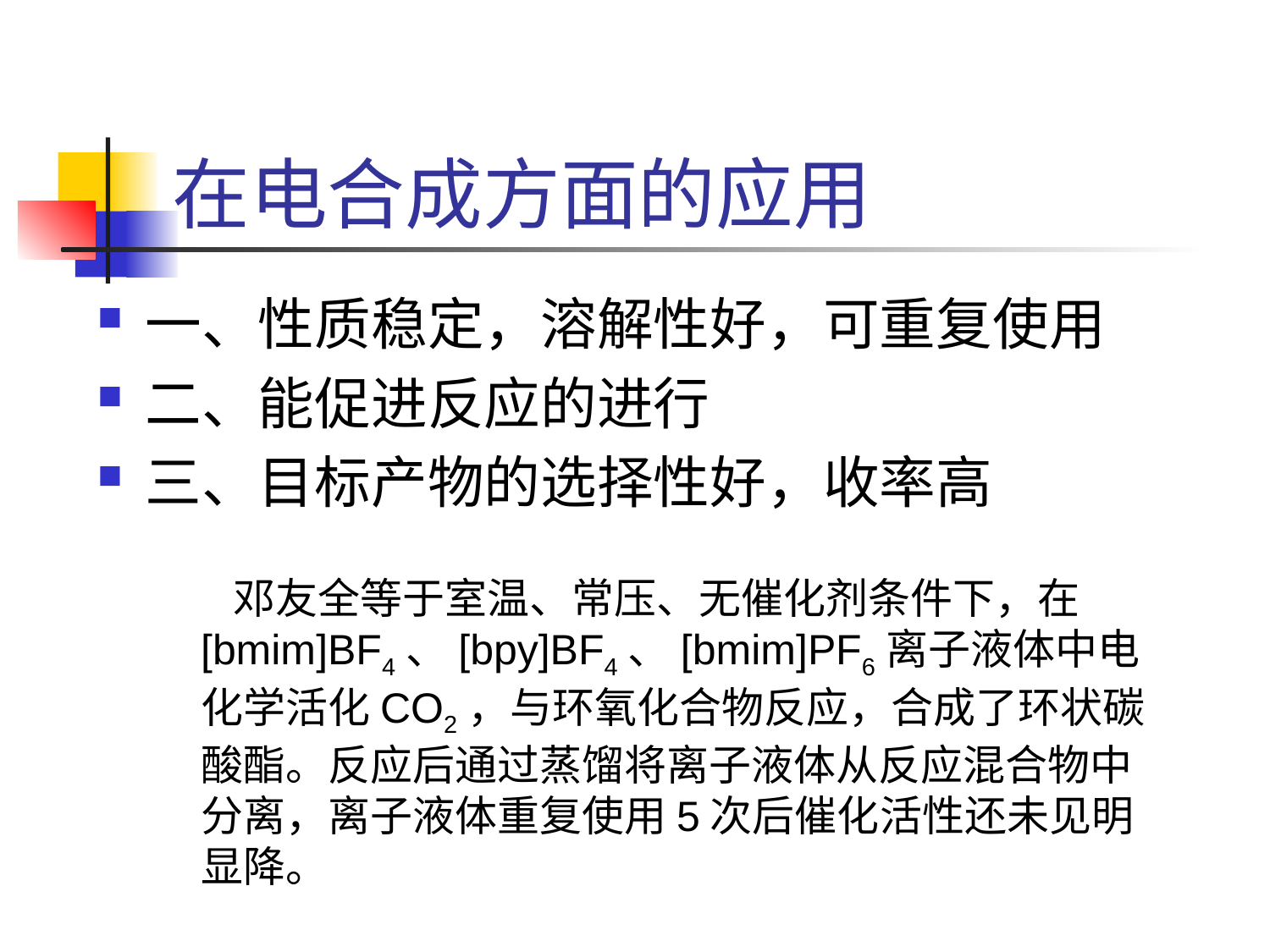

# 在电合成方面的应用
一、性质稳定，溶解性好，可重复使用
二、能促进反应的进行
三、目标产物的选择性好，收率高

	   邓友全等于室温、常压、无催化剂条件下，在[bmim]BF4、[bpy]BF4、[bmim]PF6离子液体中电化学活化CO2，与环氧化合物反应，合成了环状碳酸酯。反应后通过蒸馏将离子液体从反应混合物中分离，离子液体重复使用5次后催化活性还未见明显降。